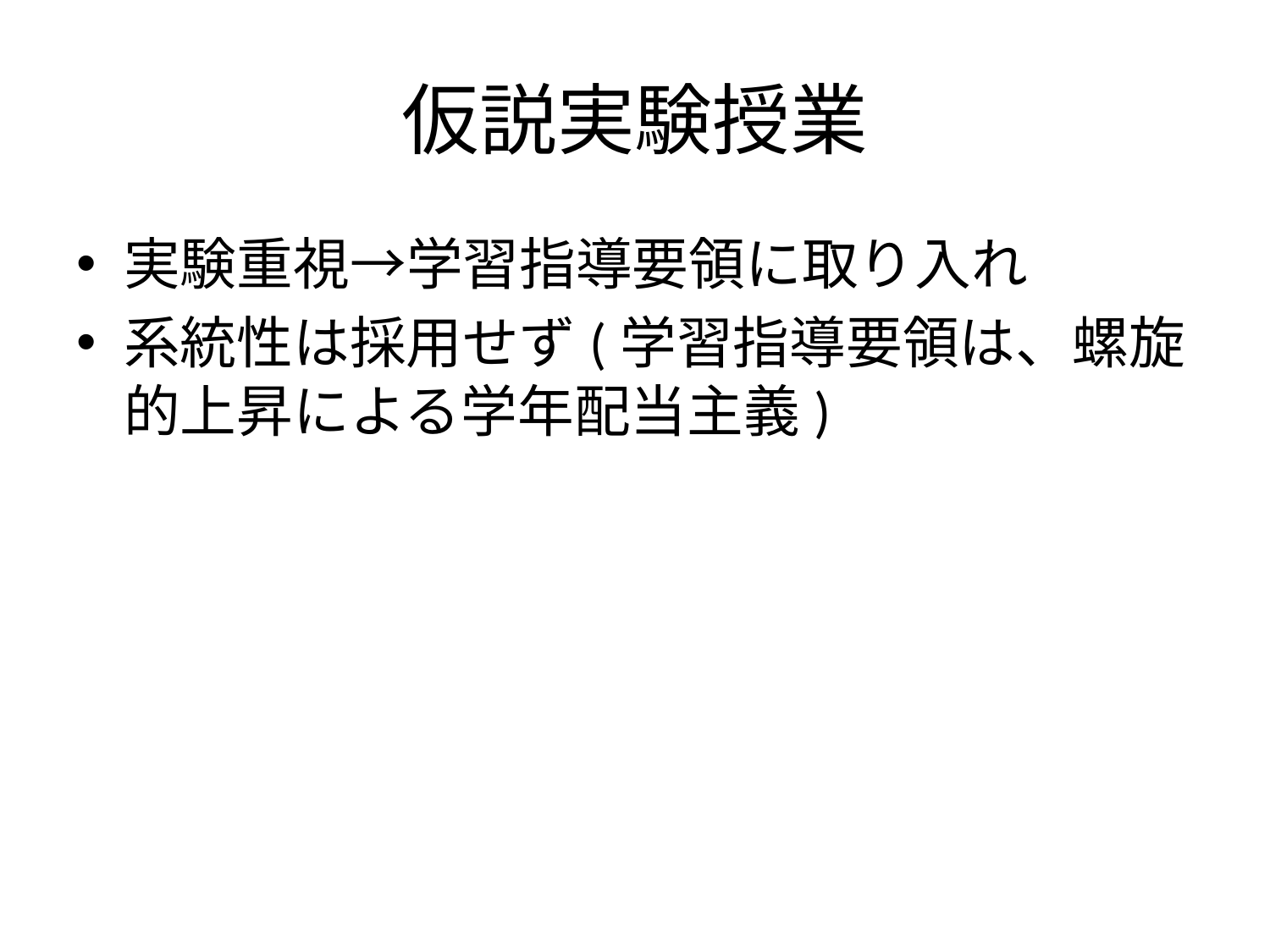

# 仮説実験授業
実験重視→学習指導要領に取り入れ
系統性は採用せず(学習指導要領は、螺旋的上昇による学年配当主義)